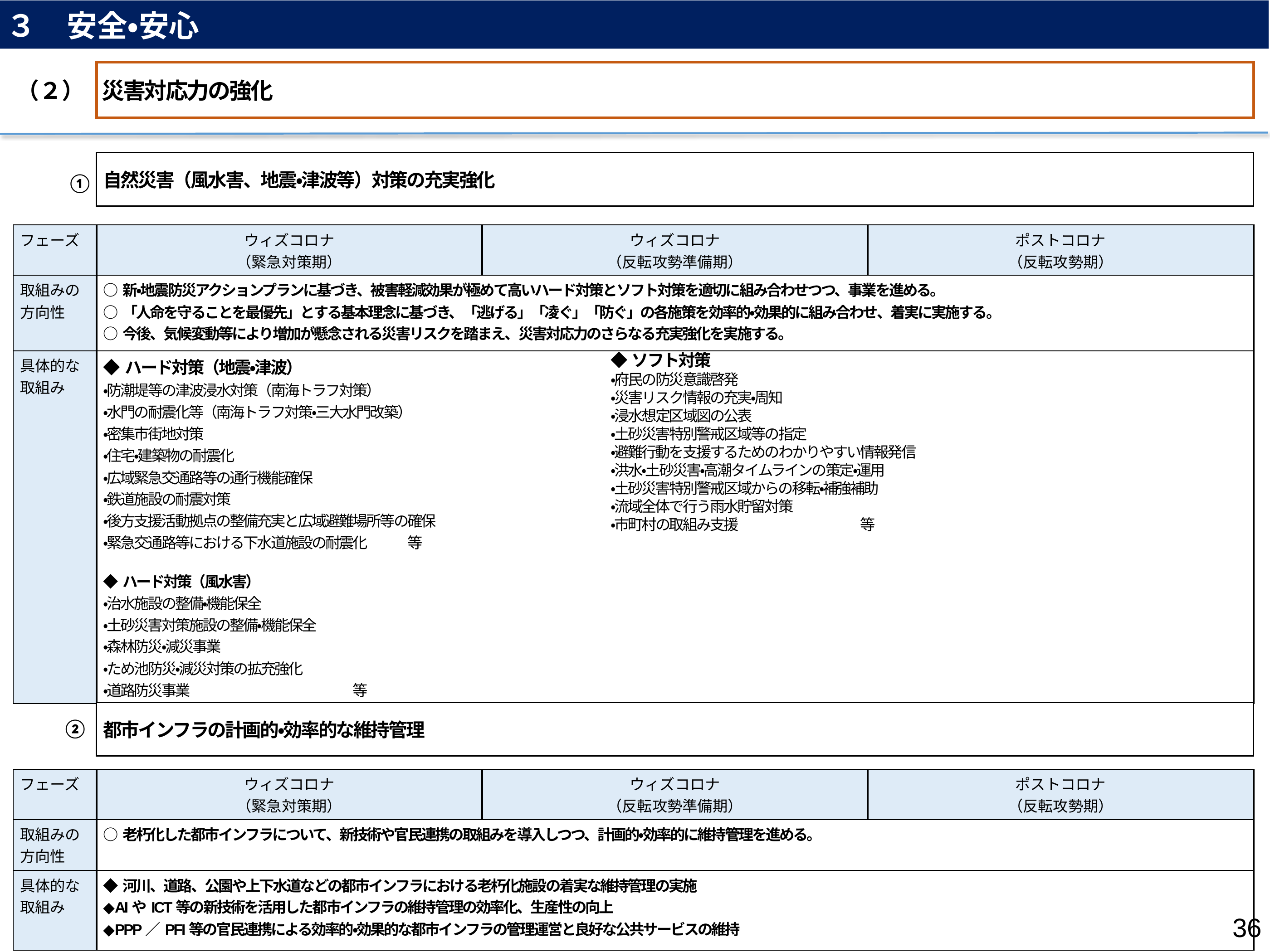

３　安全・安心
（２）
災害対応力の強化
自然災害（風水害、地震・津波等）対策の充実強化
①
| フェーズ | ウィズコロナ （緊急対策期） | ウィズコロナ （反転攻勢準備期） | ポストコロナ （反転攻勢期） |
| --- | --- | --- | --- |
| 取組みの 方向性 | ○新・地震防災アクションプランに基づき、被害軽減効果が極めて高いハード対策とソフト対策を適切に組み合わせつつ、事業を進める。 ○「人命を守ることを最優先」とする基本理念に基づき、「逃げる」「凌ぐ」「防ぐ」の各施策を効率的・効果的に組み合わせ、着実に実施する。 ○今後、気候変動等により増加が懸念される災害リスクを踏まえ、災害対応力のさらなる充実強化を実施する。 |  |  |
| 具体的な 取組み | ◆ハード対策（地震・津波） ・防潮堤等の津波浸水対策（南海トラフ対策） ・水門の耐震化等（南海トラフ対策・三大水門改築） ・密集市街地対策 ・住宅・建築物の耐震化 ・広域緊急交通路等の通行機能確保 ・鉄道施設の耐震対策 ・後方支援活動拠点の整備充実と広域避難場所等の確保 ・緊急交通路等における下水道施設の耐震化　　　等 ◆ハード対策（風水害） ・治水施設の整備・機能保全 ・土砂災害対策施設の整備・機能保全 ・森林防災・減災事業 ・ため池防災・減災対策の拡充強化 ・道路防災事業　　　　　　　　　　　　等 |  |  |
◆ソフト対策
・府民の防災意識啓発
・災害リスク情報の充実・周知
・浸水想定区域図の公表
・土砂災害特別警戒区域等の指定
・避難行動を支援するためのわかりやすい情報発信
・洪水・土砂災害・高潮タイムラインの策定・運用
・土砂災害特別警戒区域からの移転・補強補助
・流域全体で行う雨水貯留対策
・市町村の取組み支援　　　　　　　　　等
都市インフラの計画的・効率的な維持管理
②
| フェーズ | ウィズコロナ （緊急対策期） | ウィズコロナ （反転攻勢準備期） | ポストコロナ （反転攻勢期） |
| --- | --- | --- | --- |
| 取組みの 方向性 | ○老朽化した都市インフラについて、新技術や官民連携の取組みを導入しつつ、計画的・効率的に維持管理を進める。 |  |  |
| 具体的な 取組み | ◆河川、道路、公園や上下水道などの都市インフラにおける老朽化施設の着実な維持管理の実施 ◆AIやICT等の新技術を活用した都市インフラの維持管理の効率化、生産性の向上 ◆PPP／PFI等の官民連携による効率的・効果的な都市インフラの管理運営と良好な公共サービスの維持 |  |  |
36